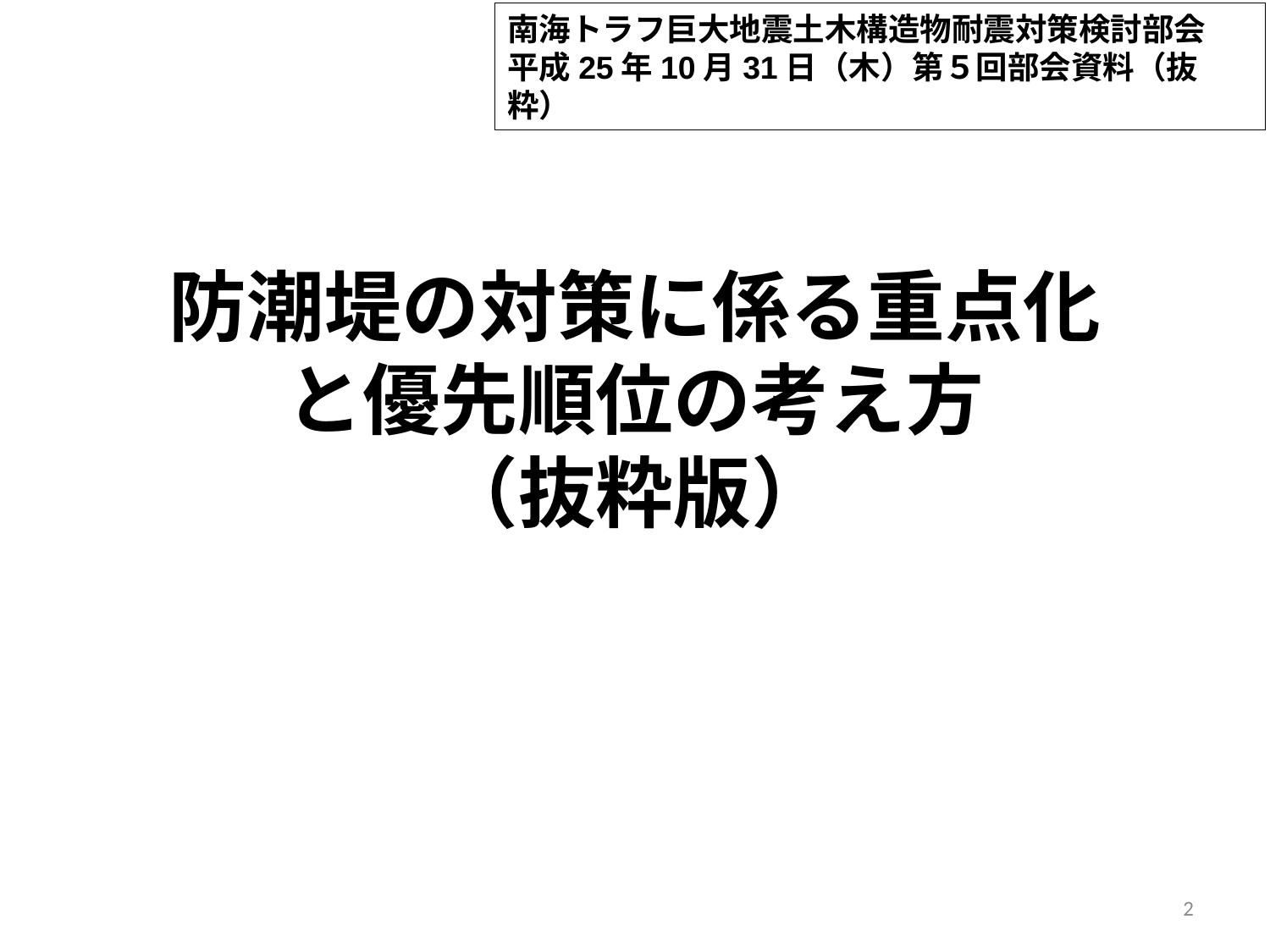

南海トラフ巨大地震土木構造物耐震対策検討部会
平成25年10月31日（木）第５回部会資料（抜粋）
# 防潮堤の対策に係る重点化 と優先順位の考え方 （抜粋版）
2